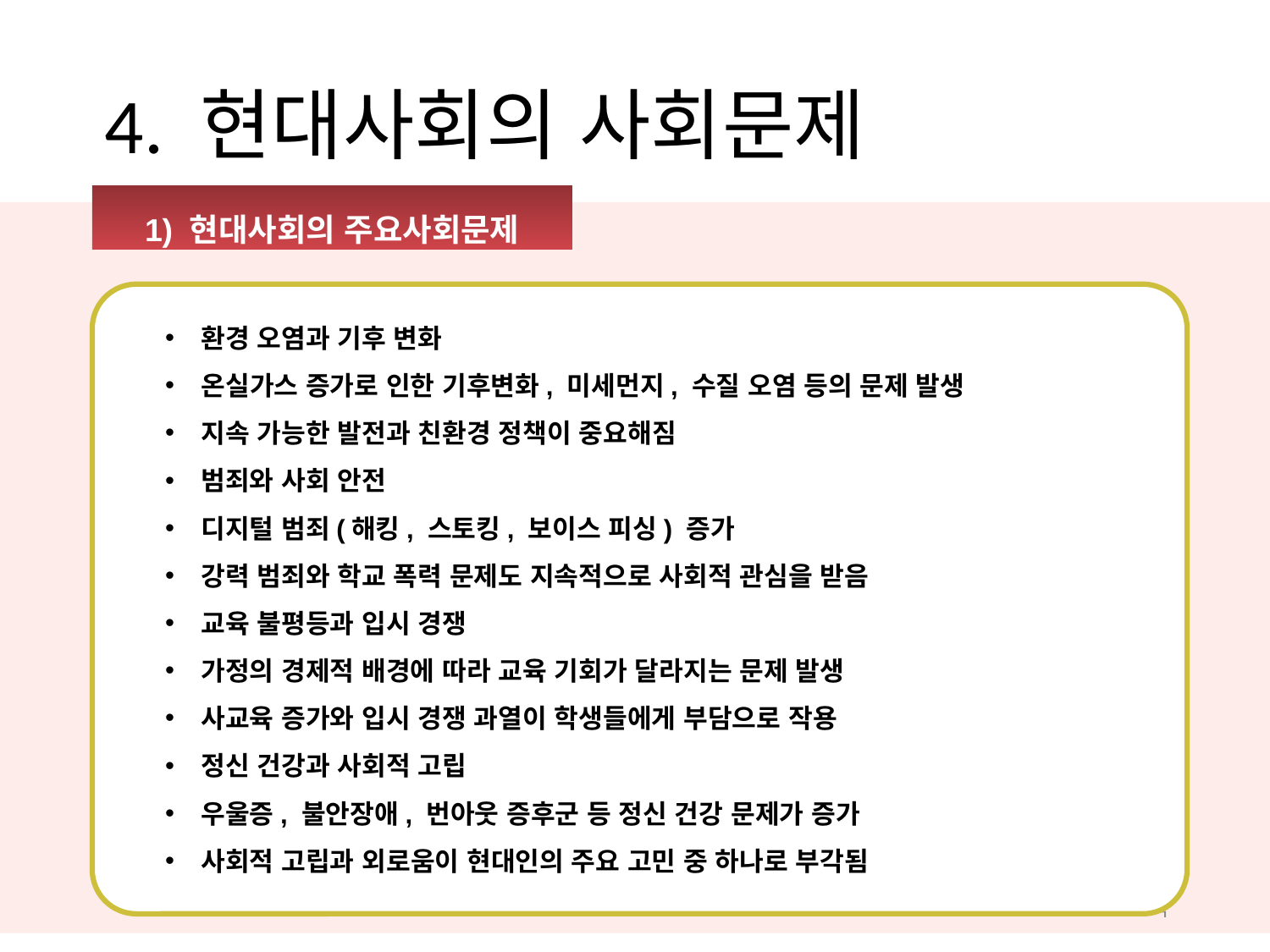

# 4. 현대사회의 사회문제
1) 현대사회의 주요사회문제

환경 오염과 기후 변화
온실가스 증가로 인한 기후변화, 미세먼지, 수질 오염 등의 문제 발생
지속 가능한 발전과 친환경 정책이 중요해짐
범죄와 사회 안전
디지털 범죄(해킹, 스토킹, 보이스 피싱) 증가
강력 범죄와 학교 폭력 문제도 지속적으로 사회적 관심을 받음
교육 불평등과 입시 경쟁
가정의 경제적 배경에 따라 교육 기회가 달라지는 문제 발생
사교육 증가와 입시 경쟁 과열이 학생들에게 부담으로 작용
정신 건강과 사회적 고립
우울증, 불안장애, 번아웃 증후군 등 정신 건강 문제가 증가
사회적 고립과 외로움이 현대인의 주요 고민 중 하나로 부각됨

33쪽